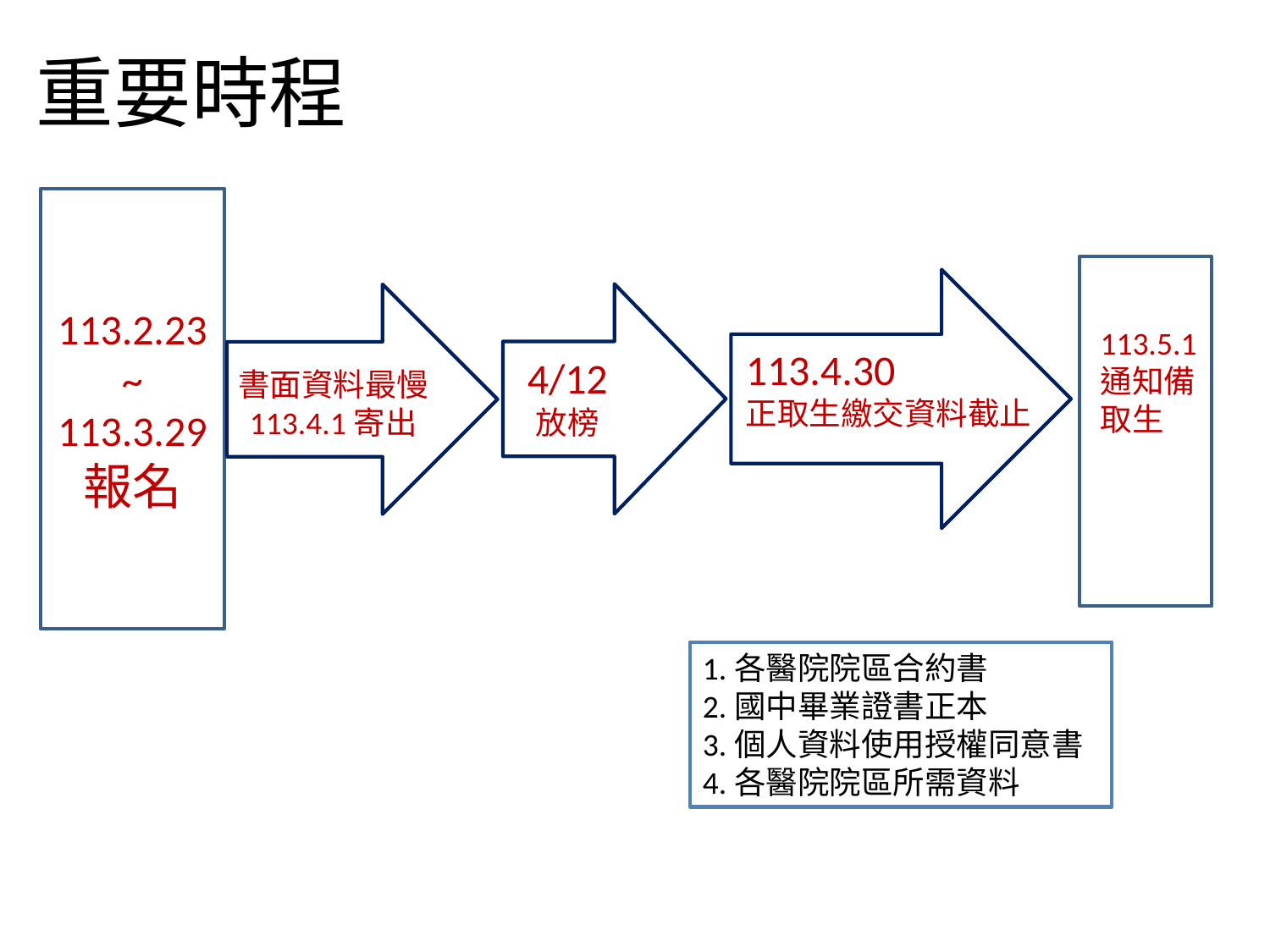

# 重要時程
113.2.23
~
113.3.29
報名

113.5.1
通知備取生
113.4.30
正取生繳交資料截止
4/12
放榜
書面資料最慢
113.4.1寄出
1.各醫院院區合約書
2.國中畢業證書正本
3.個人資料使用授權同意書
4.各醫院院區所需資料